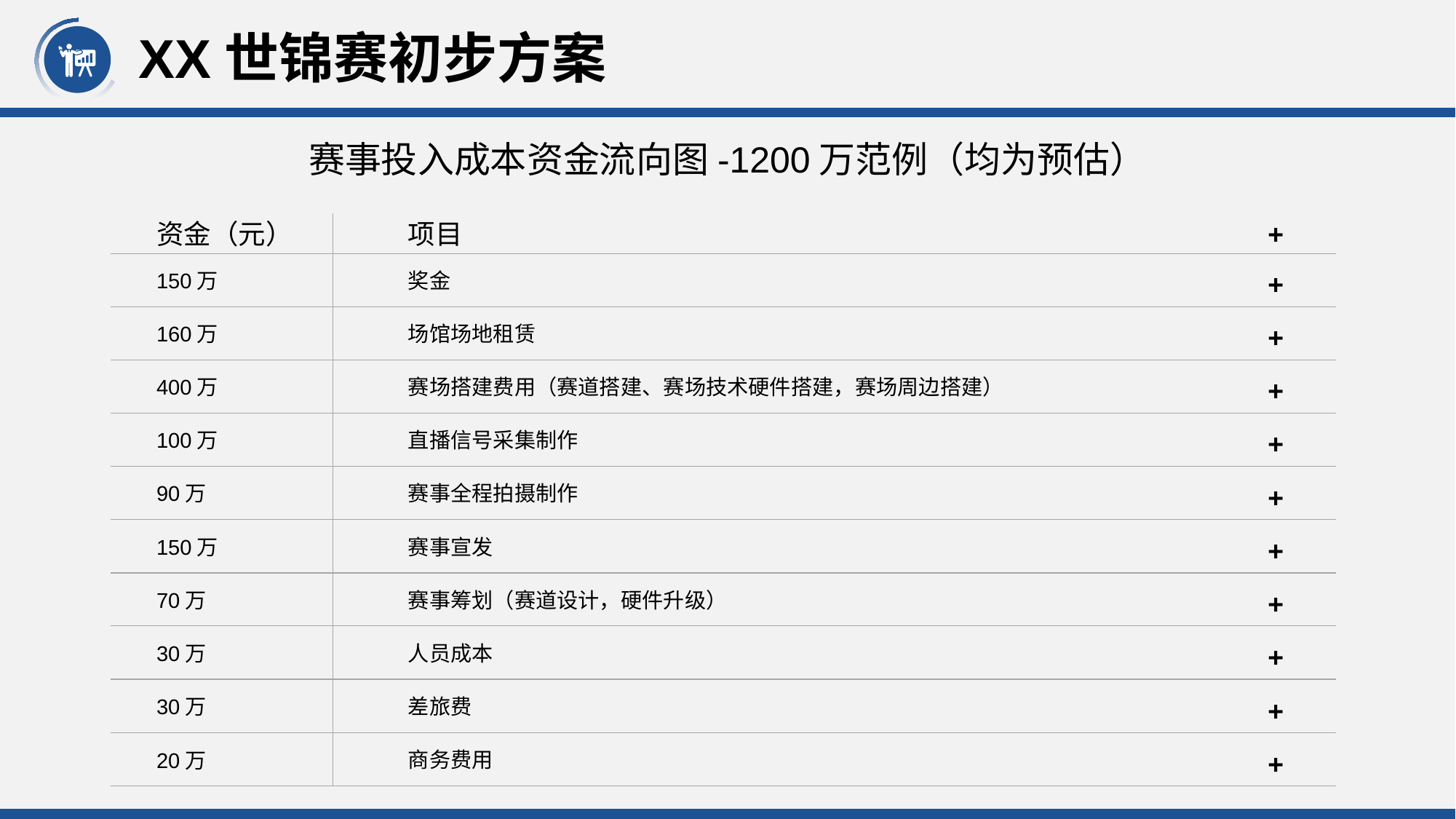

XX世锦赛初步方案

赛事投入成本资金流向图-1200万范例（均为预估）
项目
+
资金（元）
奖金
+
150万
场馆场地租赁
+
160万
赛场搭建费用（赛道搭建、赛场技术硬件搭建，赛场周边搭建）
+
400万
直播信号采集制作
+
100万
赛事全程拍摄制作
+
90万
赛事宣发
+
150万
赛事筹划（赛道设计，硬件升级）
+
70万
人员成本
+
30万
差旅费
+
30万
商务费用
+
20万